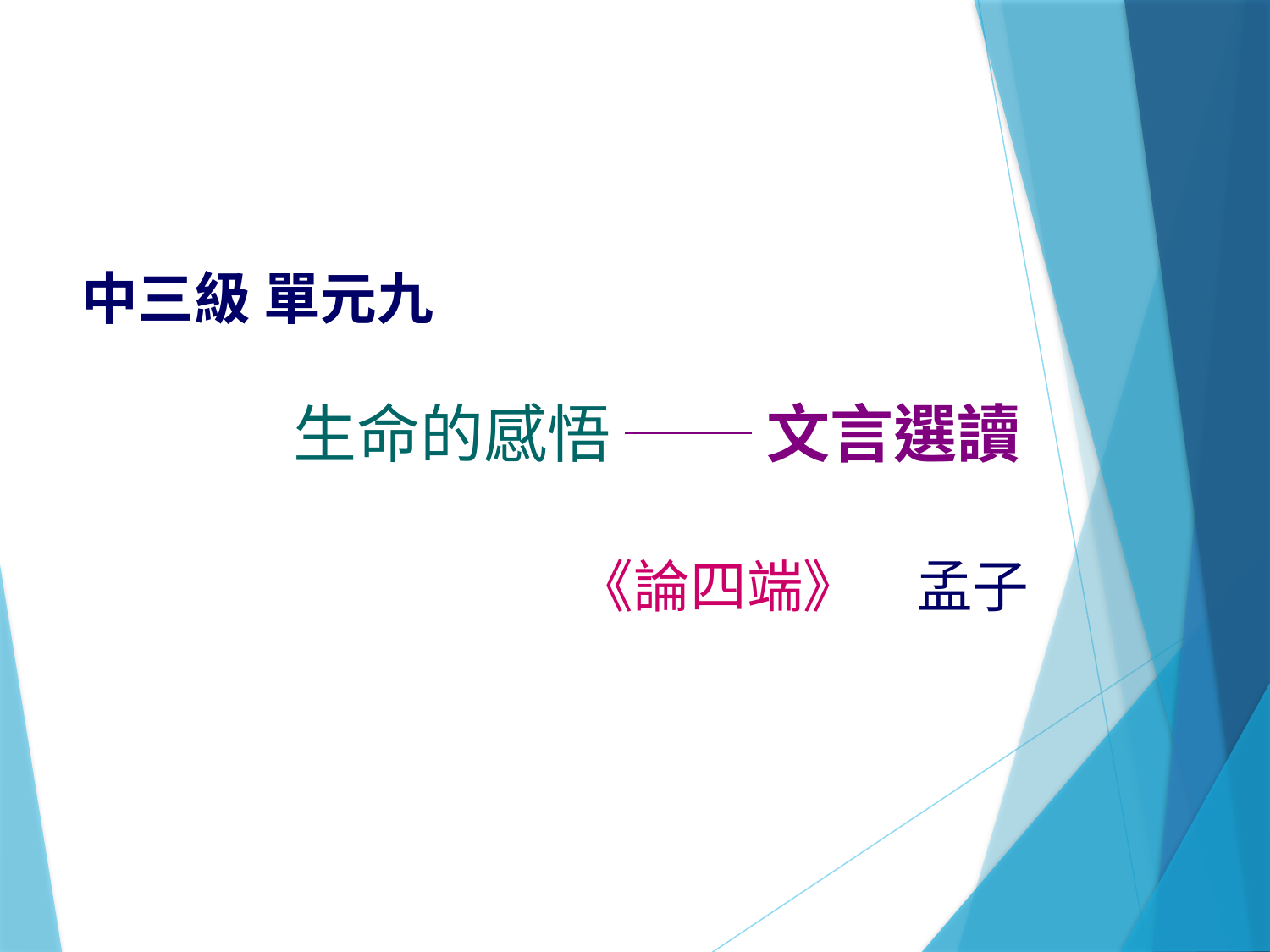

中三級 單元九

　	生命的感悟 ── 文言選讀

《論四端》　孟子